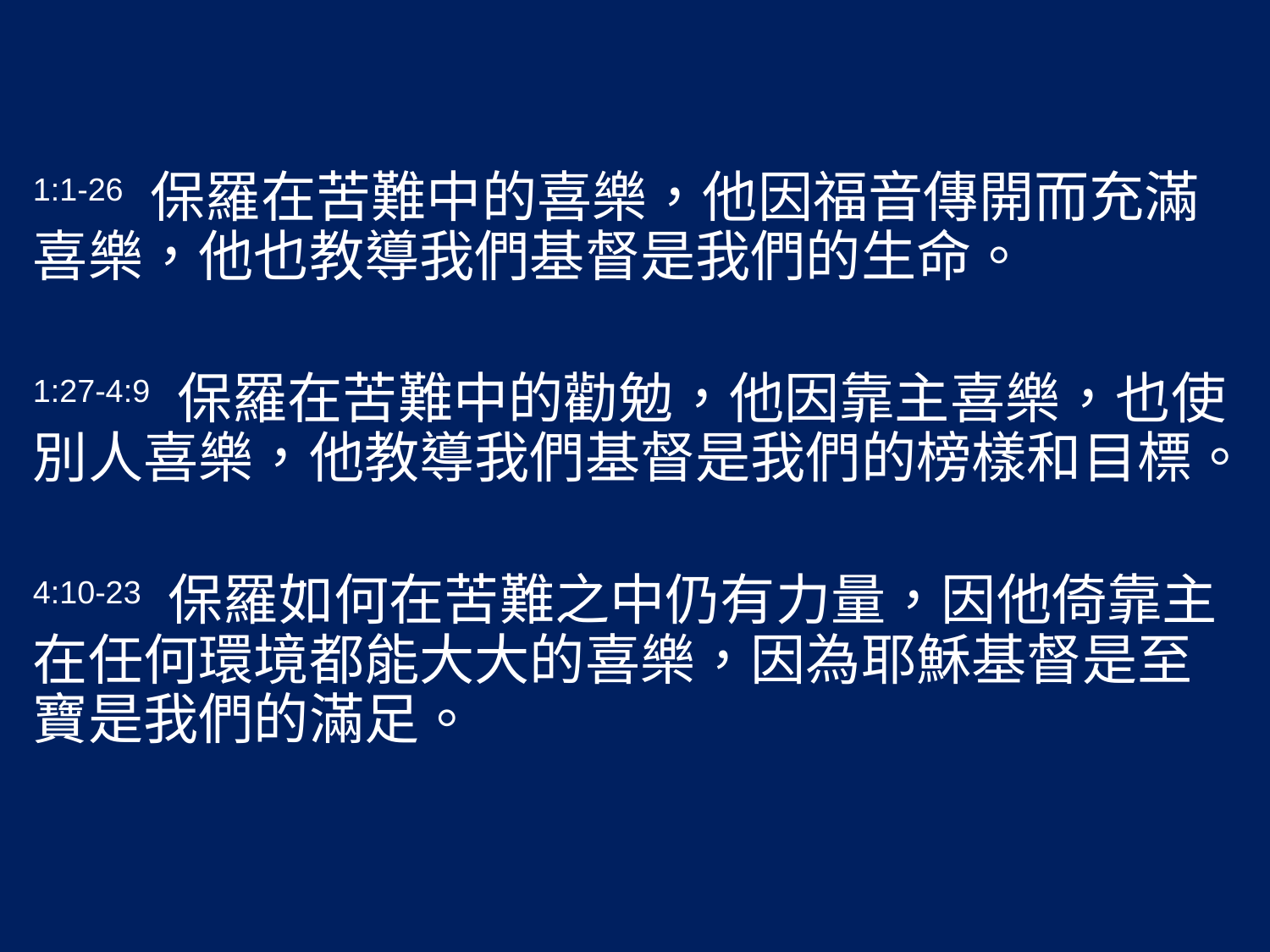

1:1-26 保羅在苦難中的喜樂，他因福音傳開而充滿喜樂，他也教導我們基督是我們的生命。

1:27-4:9 保羅在苦難中的勸勉，他因靠主喜樂，也使別人喜樂，他教導我們基督是我們的榜樣和目標。

4:10-23 保羅如何在苦難之中仍有力量，因他倚靠主在任何環境都能大大的喜樂，因為耶穌基督是至寶是我們的滿足。